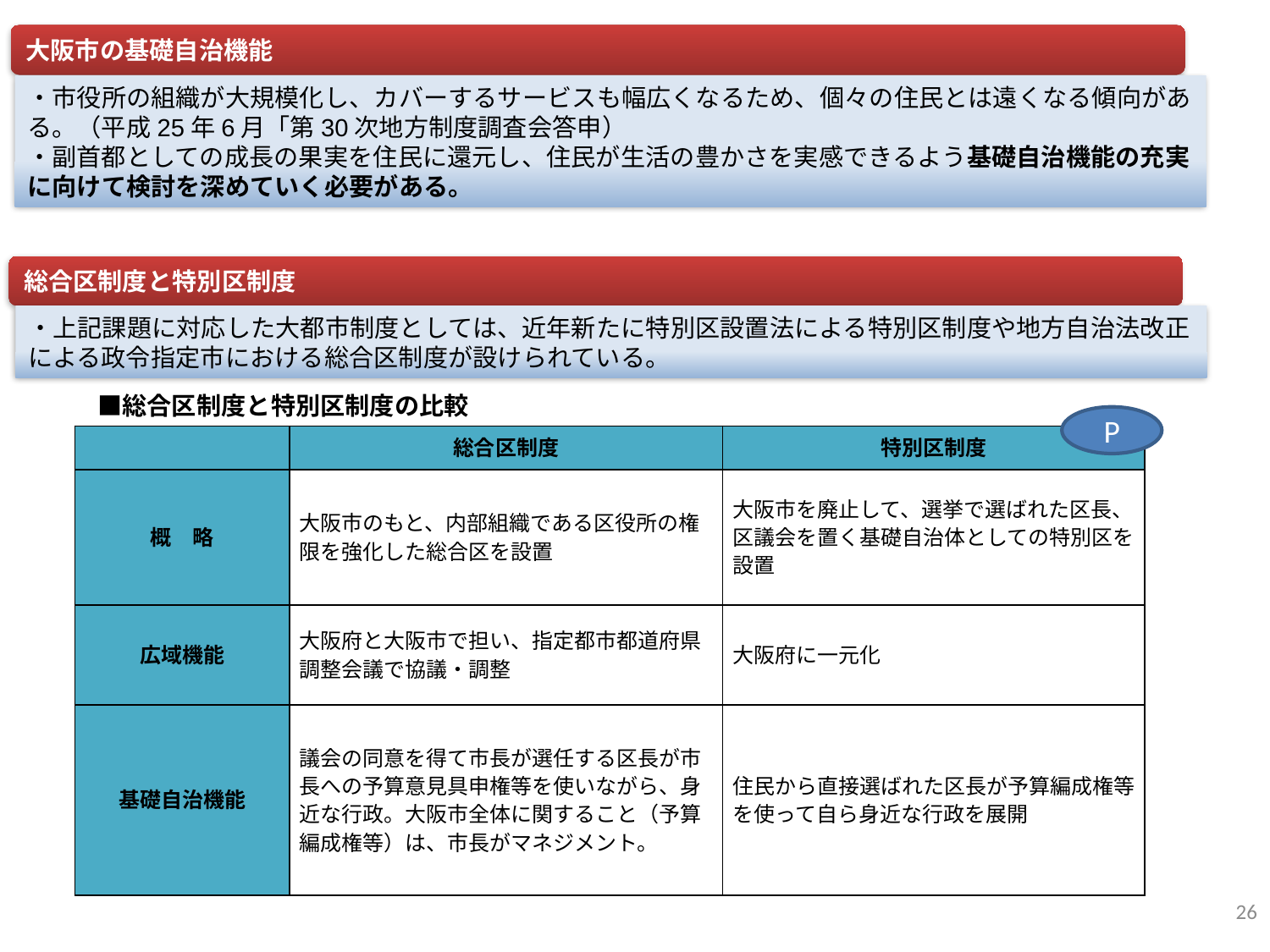

大阪市の基礎自治機能
・市役所の組織が大規模化し、カバーするサービスも幅広くなるため、個々の住民とは遠くなる傾向がある。（平成25年6月「第30次地方制度調査会答申）
・副首都としての成長の果実を住民に還元し、住民が生活の豊かさを実感できるよう基礎自治機能の充実に向けて検討を深めていく必要がある。
総合区制度と特別区制度
・上記課題に対応した大都市制度としては、近年新たに特別区設置法による特別区制度や地方自治法改正による政令指定市における総合区制度が設けられている。
　　　■総合区制度と特別区制度の比較
P
|  | 総合区制度 | 特別区制度 |
| --- | --- | --- |
| 概　略 | 大阪市のもと、内部組織である区役所の権限を強化した総合区を設置 | 大阪市を廃止して、選挙で選ばれた区長、区議会を置く基礎自治体としての特別区を設置 |
| 広域機能 | 大阪府と大阪市で担い、指定都市都道府県調整会議で協議・調整 | 大阪府に一元化 |
| 基礎自治機能 | 議会の同意を得て市長が選任する区長が市長への予算意見具申権等を使いながら、身近な行政。大阪市全体に関すること（予算編成権等）は、市長がマネジメント。 | 住民から直接選ばれた区長が予算編成権等を使って自ら身近な行政を展開 |
26